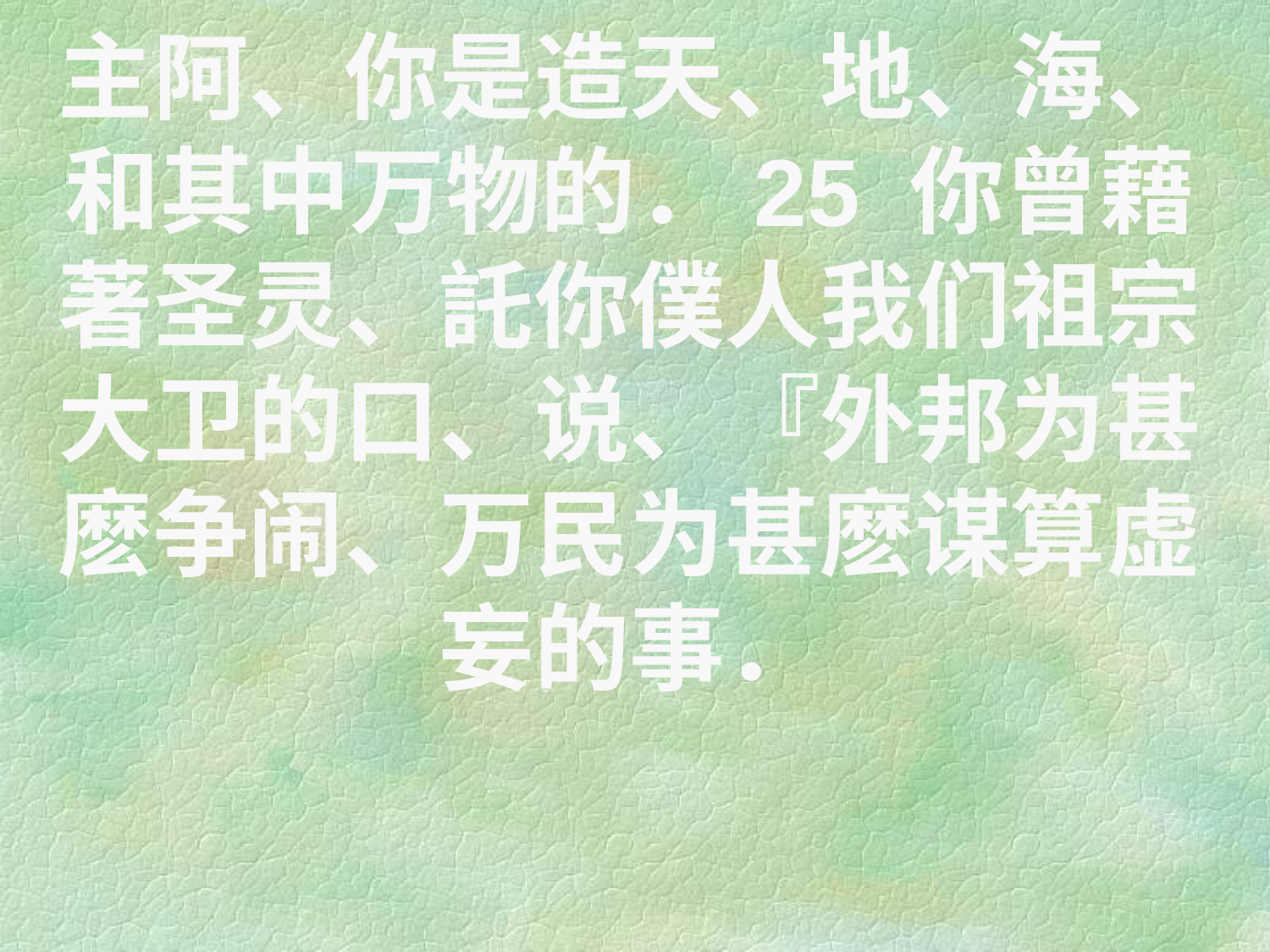

主阿、你是造天、地、海、和其中万物的．25 你曾藉著圣灵、託你僕人我们祖宗大卫的口、说、『外邦为甚麽争闹、万民为甚麽谋算虚妄的事．